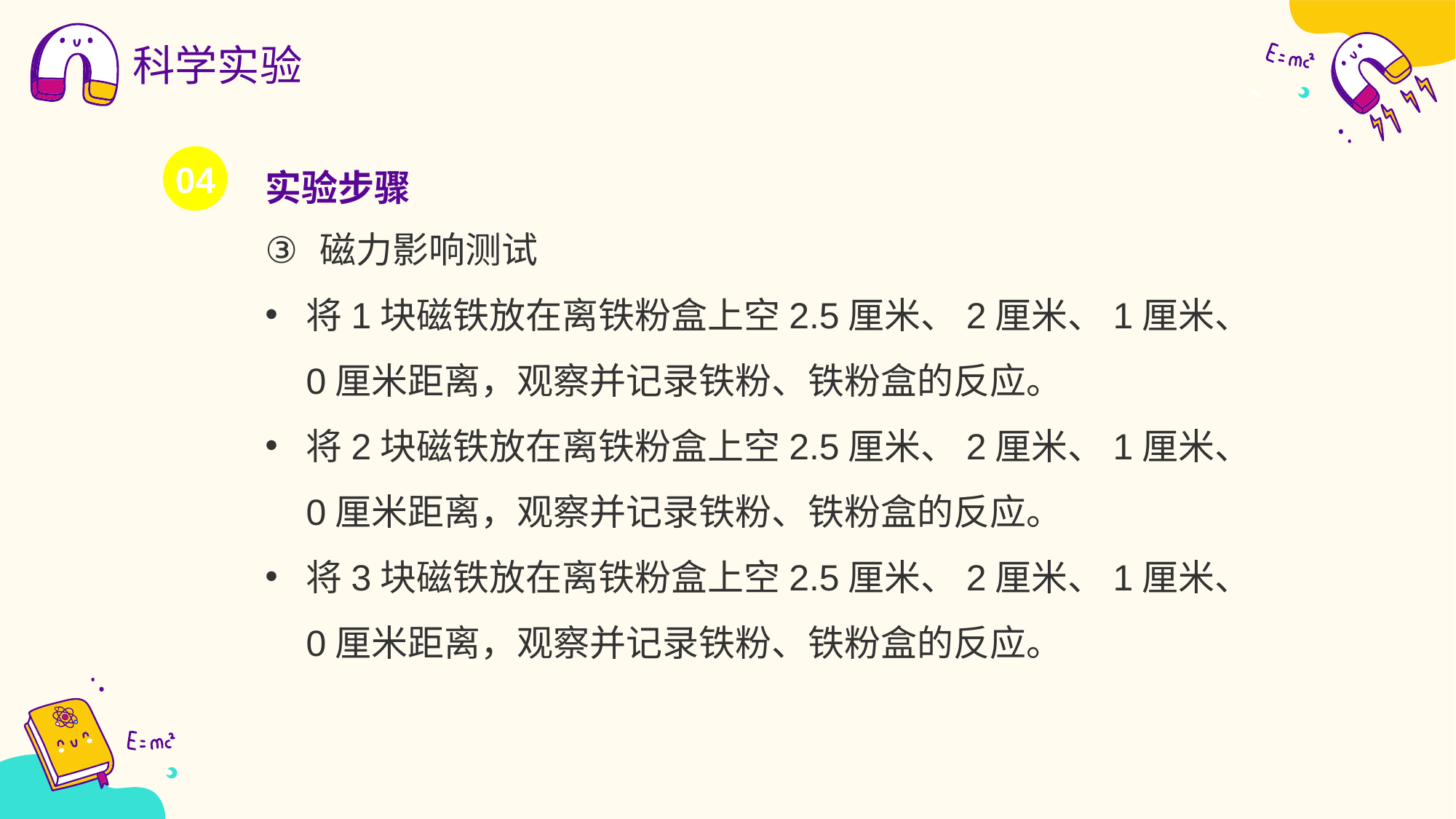

科学实验
实验步骤
04
磁力影响测试‌
将1块磁铁放在离铁粉盒上空2.5厘米、2厘米、1厘米、0厘米距离，观察并记录铁粉、铁粉盒的反应。
将2块磁铁放在离铁粉盒上空2.5厘米、2厘米、1厘米、0厘米距离，观察并记录铁粉、铁粉盒的反应。
将3块磁铁放在离铁粉盒上空2.5厘米、2厘米、1厘米、0厘米距离，观察并记录铁粉、铁粉盒的反应。